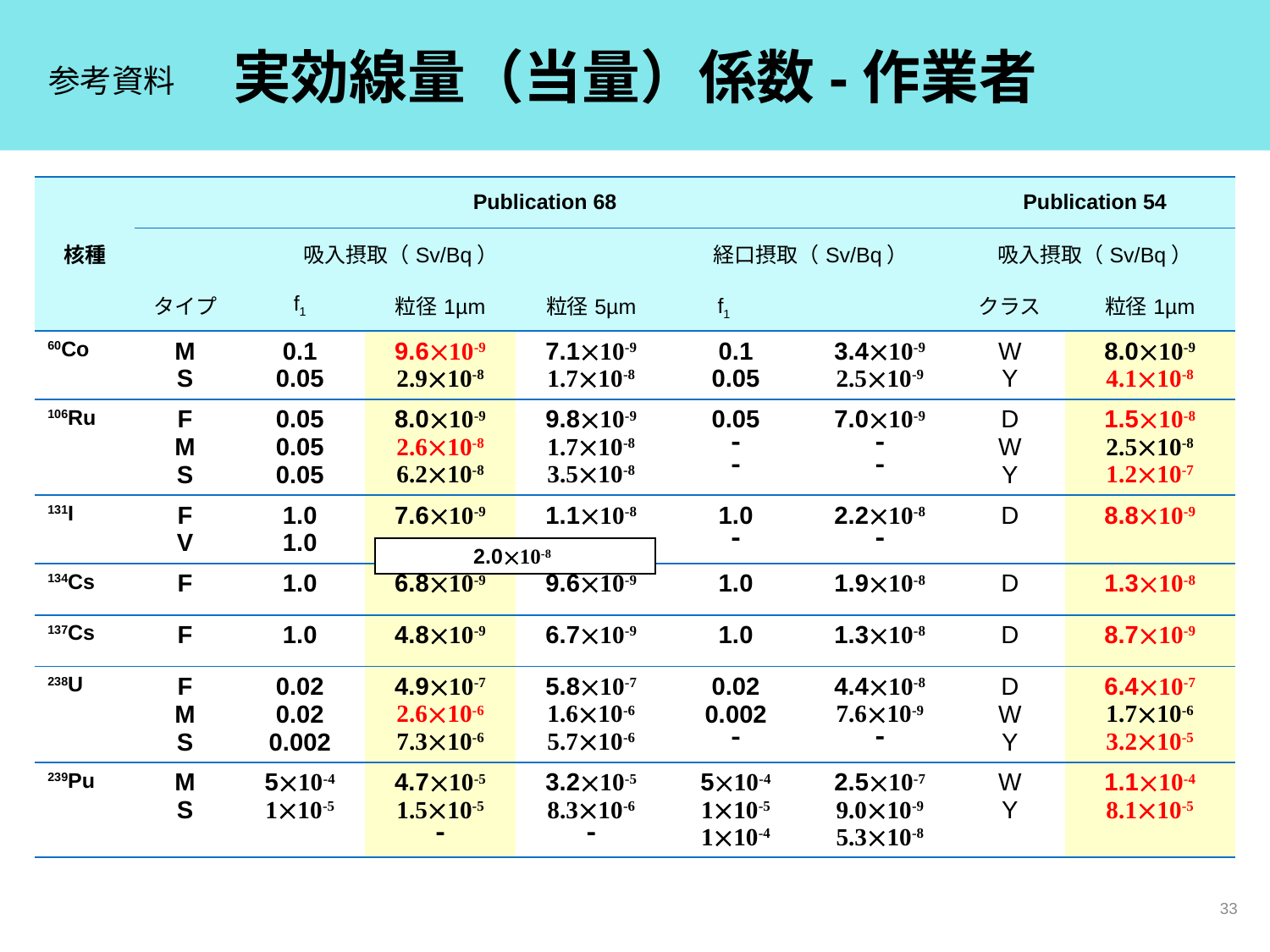

# 実効線量（当量）係数-作業者
参考資料
| 核種 | Publication 68 |  |  |  |  |  | Publication 54 |  |
| --- | --- | --- | --- | --- | --- | --- | --- | --- |
|  | 吸入摂取（Sv/Bq） |  |  |  | 経口摂取（Sv/Bq） |  | 吸入摂取（Sv/Bq） |  |
|  | タイプ | f1 | 粒径1µm | 粒径5µm | f1 |  | クラス | 粒径1µm |
| 60Co | M S | 0.1 0.05 | 9.6×10-9 2.9×10-8 | 7.1×10-9 1.7×10-8 | 0.1 0.05 | 3.4×10-9 2.5×10-9 | W Y | 8.0×10-9 4.1×10-8 |
| 106Ru | F M S | 0.05 0.05 0.05 | 8.0×10-9 2.6×10-8 6.2×10-8 | 9.8×10-9 1.7×10-8 3.5×10-8 | 0.05 − − | 7.0×10-9 − − | D W Y | 1.5×10-8 2.5×10-8 1.2×10-7 |
| 131I | F V | 1.0 1.0 | 7.6×10-9 | 1.1×10-8 | 1.0 − | 2.2×10-8 − | D | 8.8×10-9 |
| 134Cs | F | 1.0 | 6.8×10-9 | 9.6×10-9 | 1.0 | 1.9×10-8 | D | 1.3×10-8 |
| 137Cs | F | 1.0 | 4.8×10-9 | 6.7×10-9 | 1.0 | 1.3×10-8 | D | 8.7×10-9 |
| 238U | F M S | 0.02 0.02 0.002 | 4.9×10-7 2.6×10-6 7.3×10-6 | 5.8×10-7 1.6×10-6 5.7×10-6 | 0.02 0.002 − | 4.4×10-8 7.6×10-9 − | D W Y | 6.4×10-7 1.7×10-6 3.2×10-5 |
| 239Pu | M S | 5×10-4 1×10-5 | 4.7×10-5 1.5×10-5 − | 3.2×10-5 8.3×10-6 − | 5×10-4 1×10-5 1×10-4 | 2.5×10-7 9.0×10-9 5.3×10-8 | W Y | 1.1×10-4 8.1×10-5 |
2.0×10-8
33